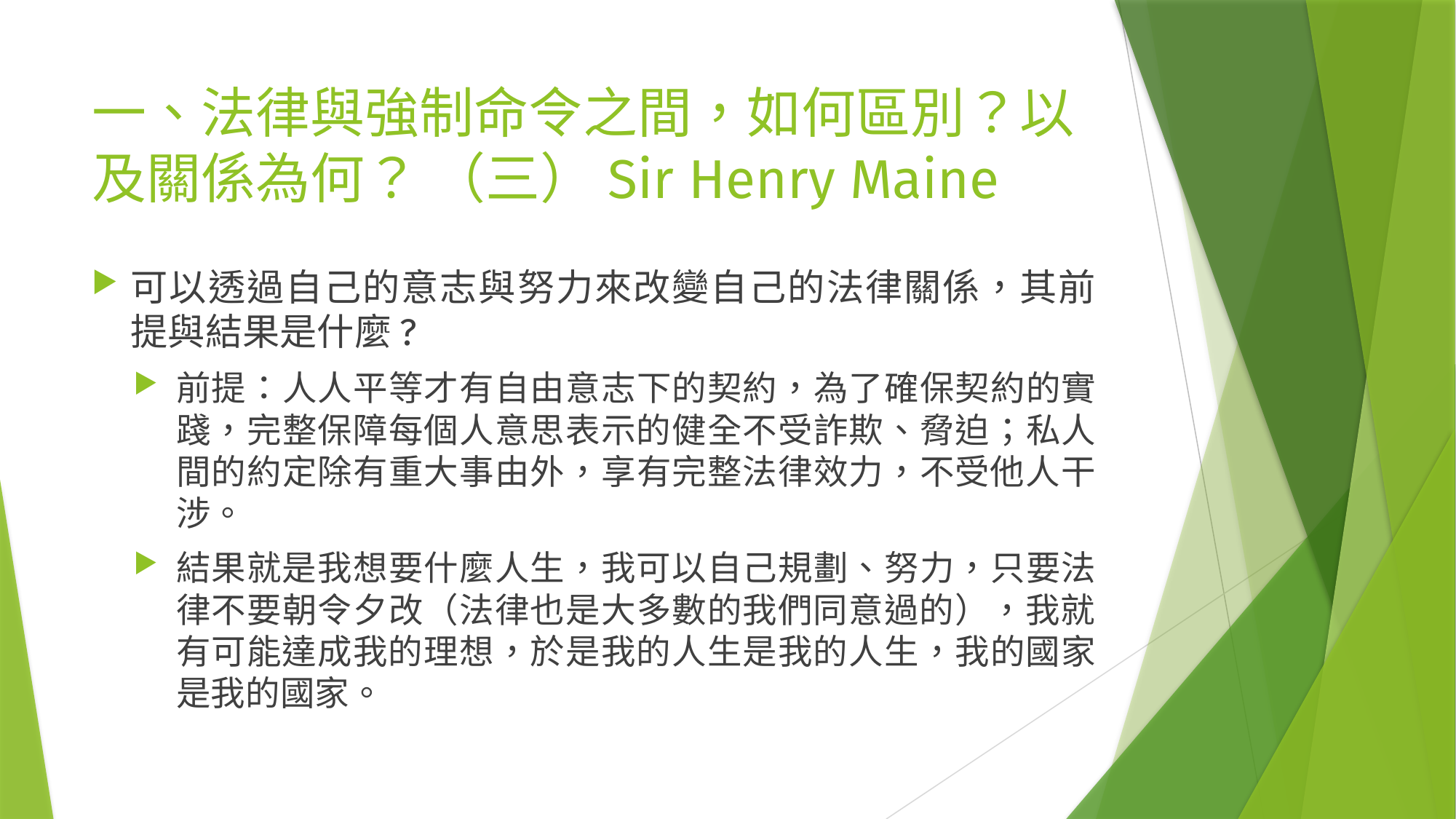

# 一、法律與強制命令之間，如何區別？以及關係為何？ （三）Sir Henry Maine
可以透過自己的意志與努力來改變自己的法律關係，其前提與結果是什麼?
前提：人人平等才有自由意志下的契約，為了確保契約的實踐，完整保障每個人意思表示的健全不受詐欺、脅迫；私人間的約定除有重大事由外，享有完整法律效力，不受他人干涉。
結果就是我想要什麼人生，我可以自己規劃、努力，只要法律不要朝令夕改（法律也是大多數的我們同意過的），我就有可能達成我的理想，於是我的人生是我的人生，我的國家是我的國家。